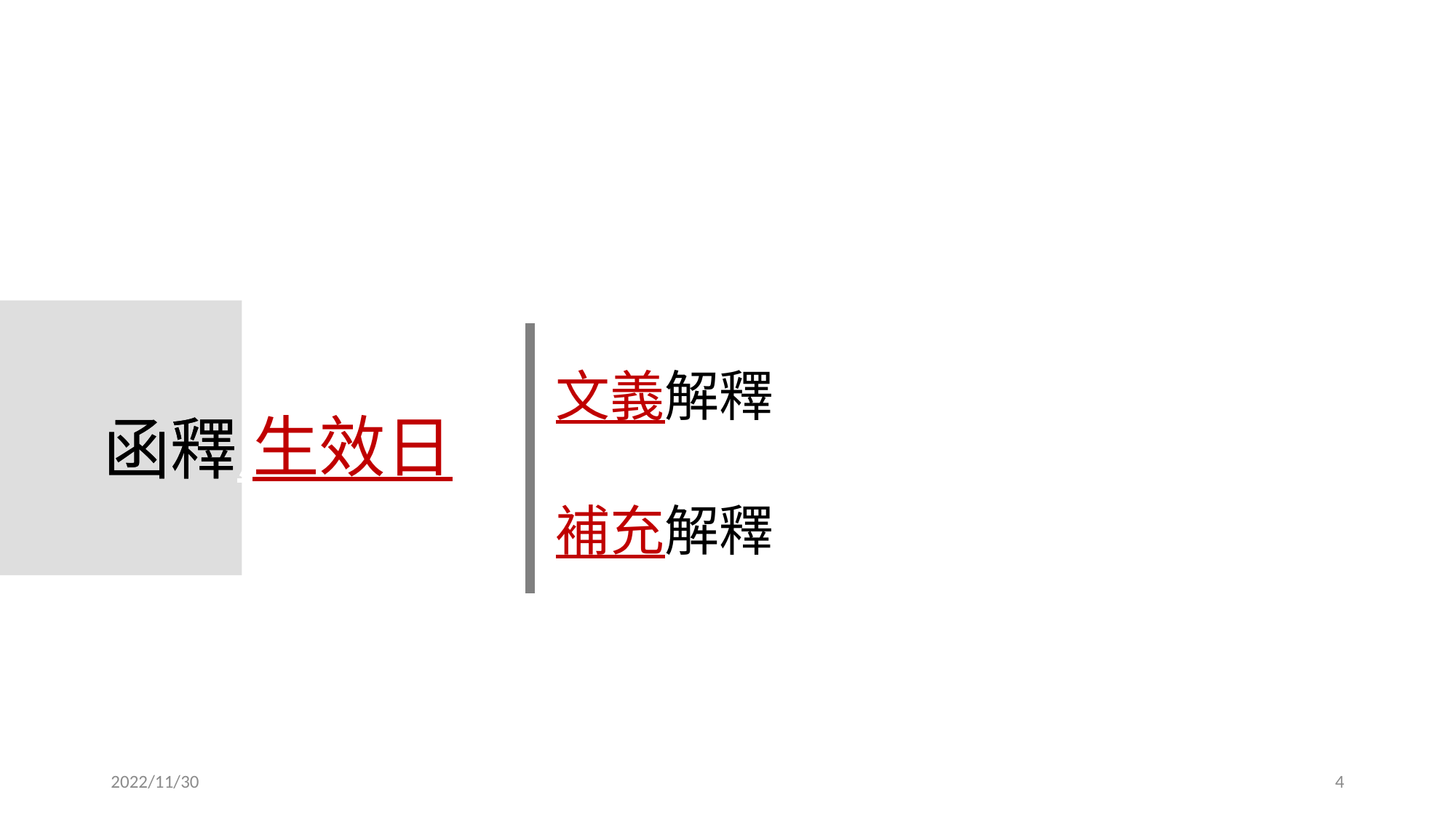

函釋層次次
文義解釋
補充解釋
生效日
函釋層次次
2022/11/30
4